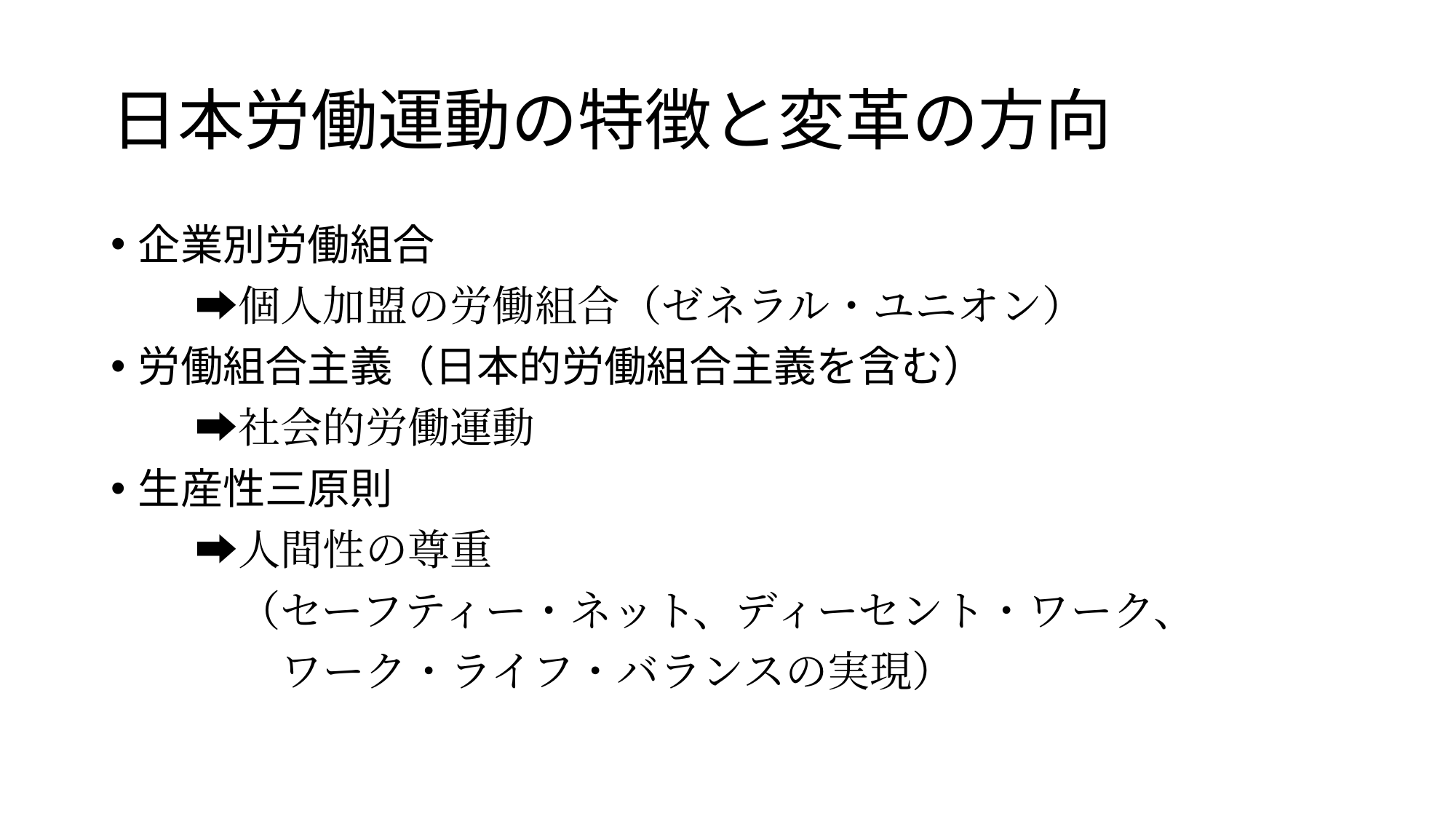

# 日本労働運動の特徴と変革の方向
企業別労働組合
　　➡個人加盟の労働組合（ゼネラル・ユニオン）
労働組合主義（日本的労働組合主義を含む）
　　➡社会的労働運動
生産性三原則
　　➡人間性の尊重
　　　（セーフティー・ネット、ディーセント・ワーク、
　　　　ワーク・ライフ・バランスの実現）